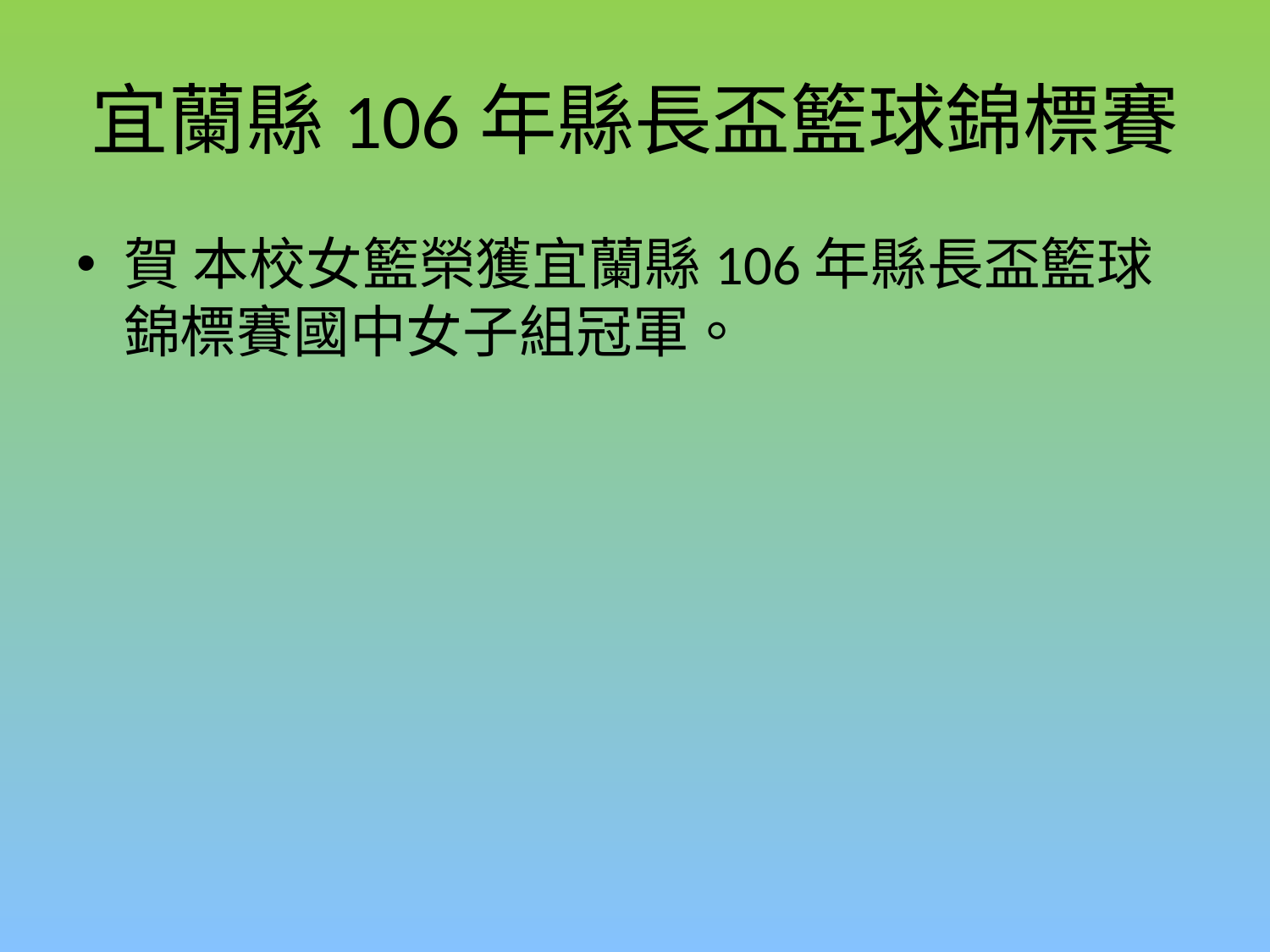

# 宜蘭縣106年縣長盃籃球錦標賽
賀 本校女籃榮獲宜蘭縣106年縣長盃籃球錦標賽國中女子組冠軍。